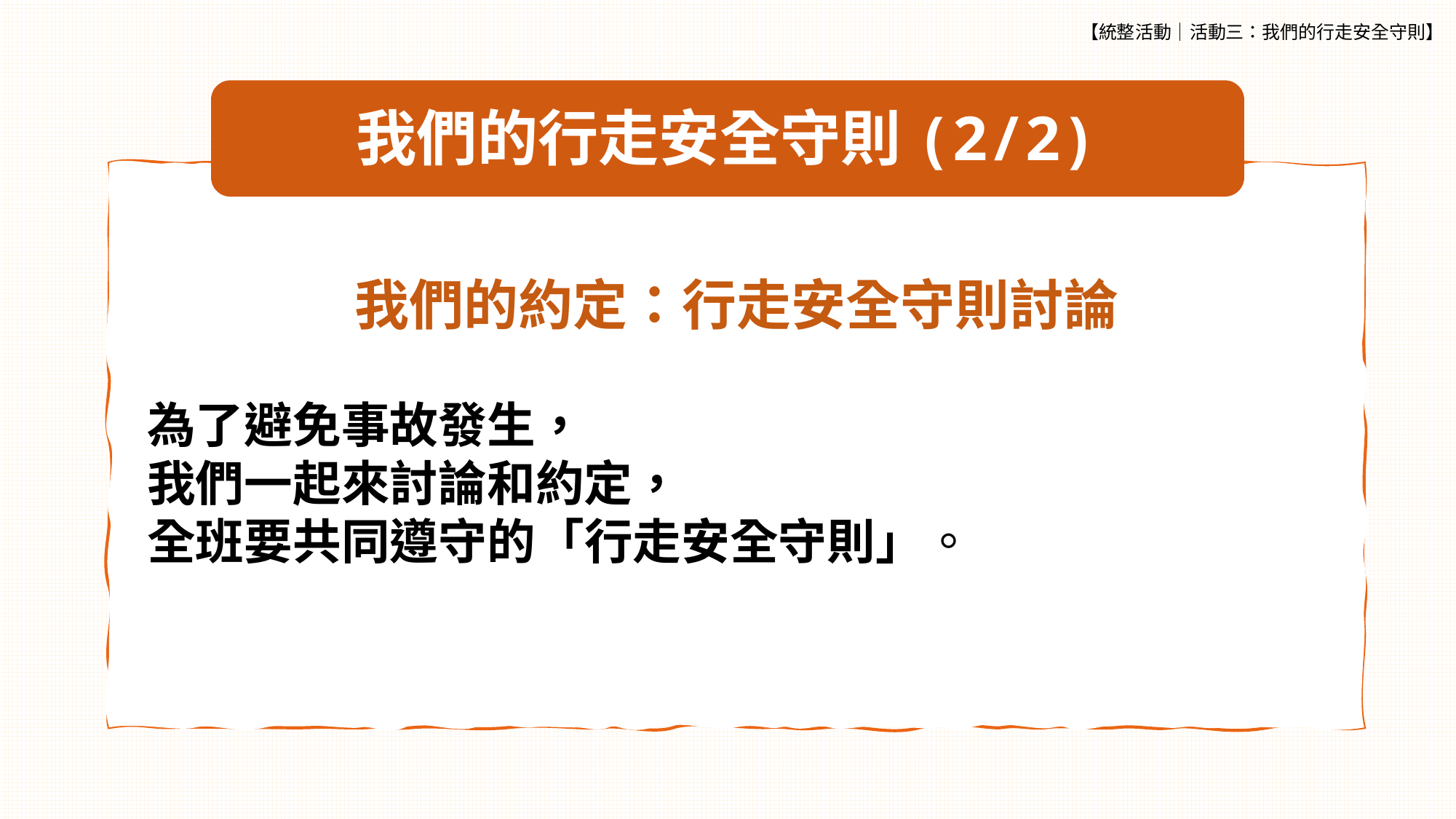

【統整活動│活動三：我們的行走安全守則】

我們的行走安全守則(2/2)

我們的約定：行走安全守則討論

為了避免事故發生，
我們一起來討論和約定，
全班要共同遵守的「行走安全守則」。